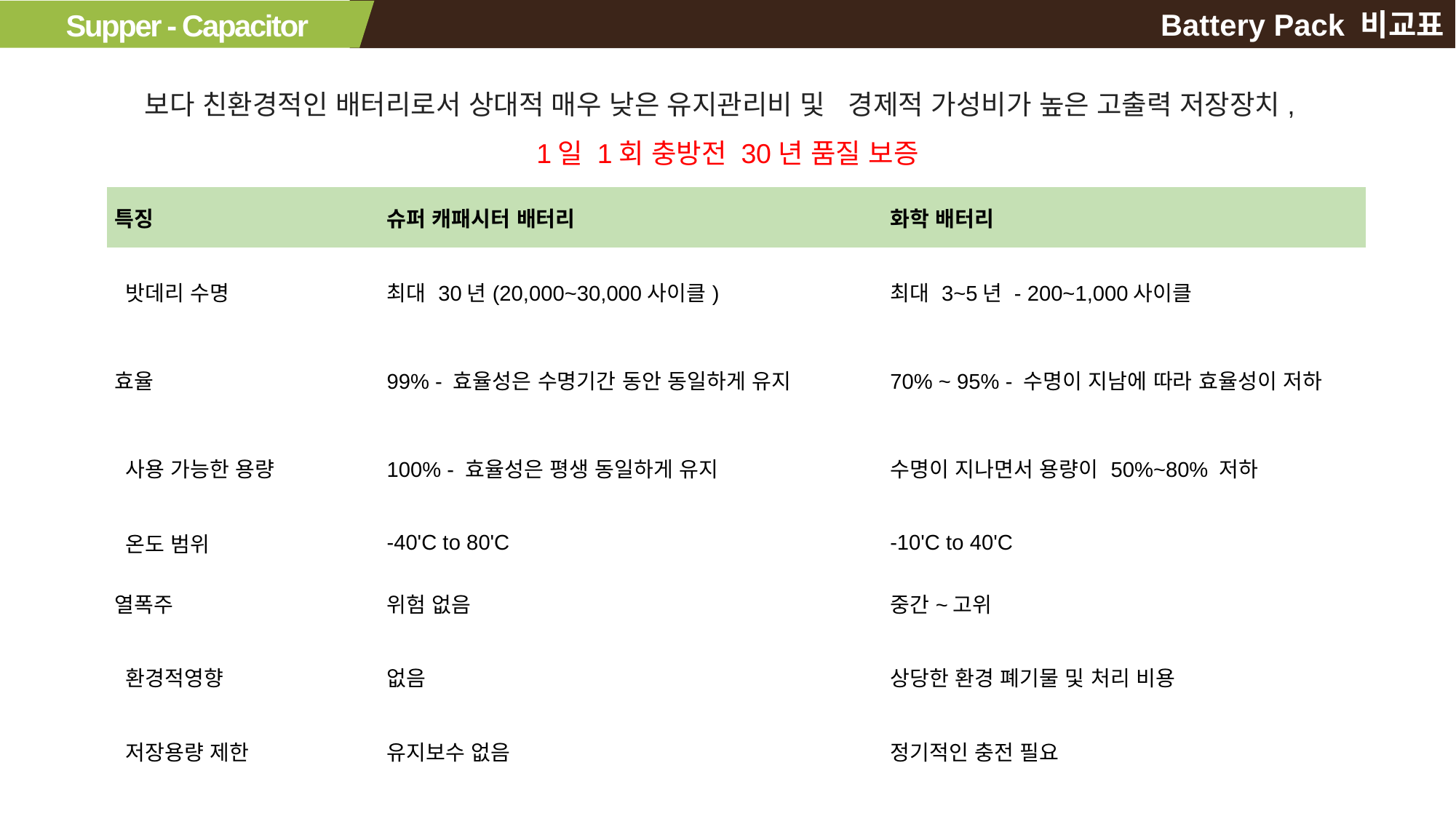

Battery Pack 비교표
Supper - Capacitor
보다 친환경적인 배터리로서 상대적 매우 낮은 유지관리비 및   경제적 가성비가 높은 고출력 저장장치,
1일 1회 충방전 30년 품질 보증
| 특징 | 슈퍼 캐패시터 배터리 | 화학 배터리 |
| --- | --- | --- |
| 밧데리 수명 | 최대 30년(20,000~30,000사이클) | 최대 3~5년 - 200~1,000사이클 |
| 효율 | 99% - 효율성은 수명기간 동안 동일하게 유지 | 70% ~ 95% - 수명이 지남에 따라 효율성이 저하 |
| 사용 가능한 용량 | 100% - 효율성은 평생 동일하게 유지 | 수명이 지나면서 용량이 50%~80% 저하 |
| 온도 범위 | -40'C to 80'C | -10'C to 40'C |
| 열폭주 | 위험 없음 | 중간~고위 |
| 환경적영향 | 없음 | 상당한 환경 폐기물 및 처리 비용 |
| 저장용량 제한 | 유지보수 없음 | 정기적인 충전 필요 |